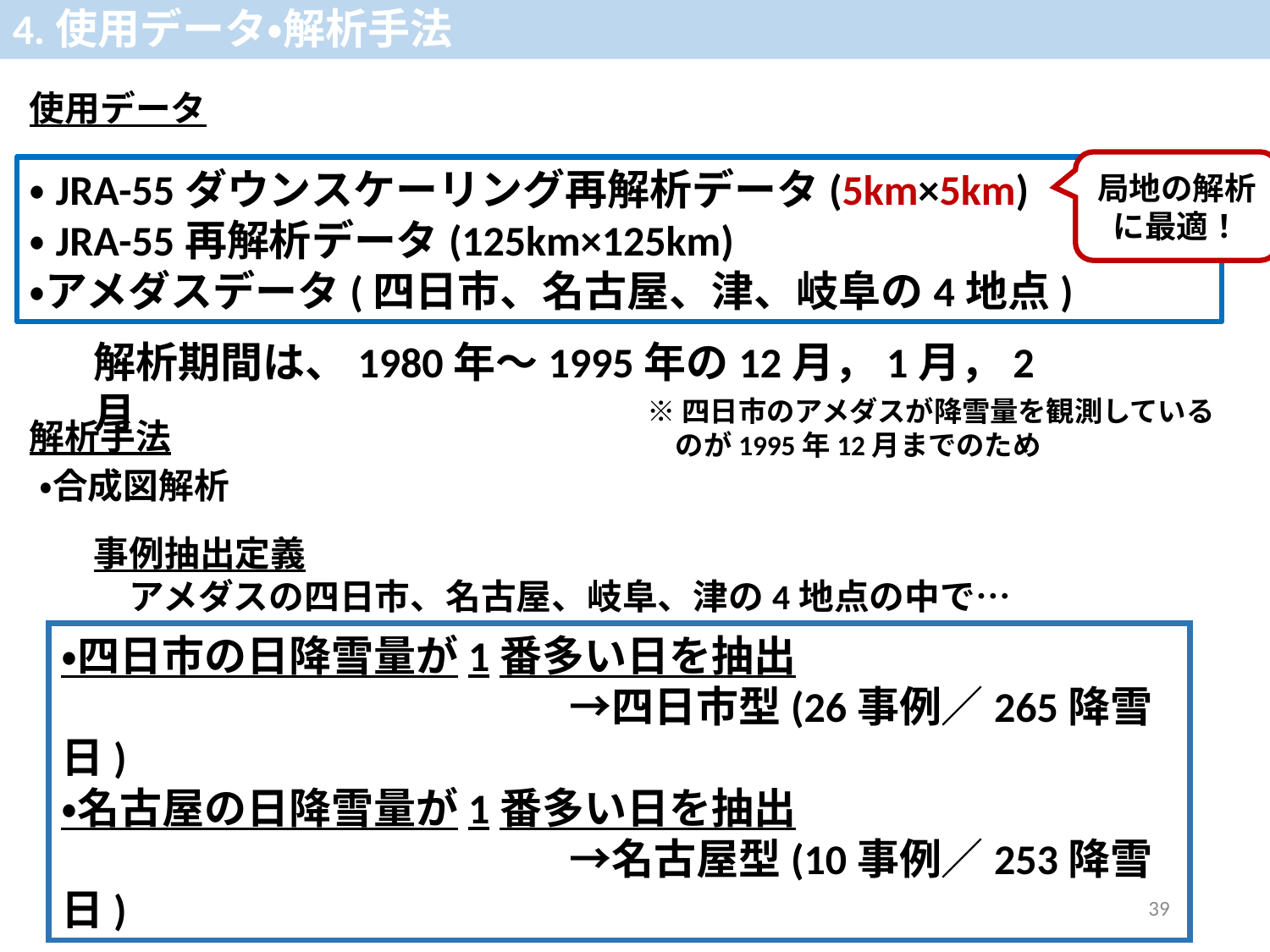

4.使用データ・解析手法
使用データ
局地の解析に最適！
・JRA-55ダウンスケーリング再解析データ(5km×5km)
・JRA-55再解析データ(125km×125km)
・アメダスデータ(四日市、名古屋、津、岐阜の4地点)
解析期間は、1980年～1995年の12月，1月，2月
※四日市のアメダスが降雪量を観測している
　のが1995年12月までのため
解析手法
・合成図解析
事例抽出定義
　アメダスの四日市、名古屋、岐阜、津の4地点の中で…
・四日市の日降雪量が1番多い日を抽出
　　　　　　　　　　　　→四日市型(26事例／265降雪日)
・名古屋の日降雪量が1番多い日を抽出
　　　　　　　　　　　　→名古屋型(10事例／253降雪日)
※南岸低気圧での事例、特殊な場の事例を除く
39